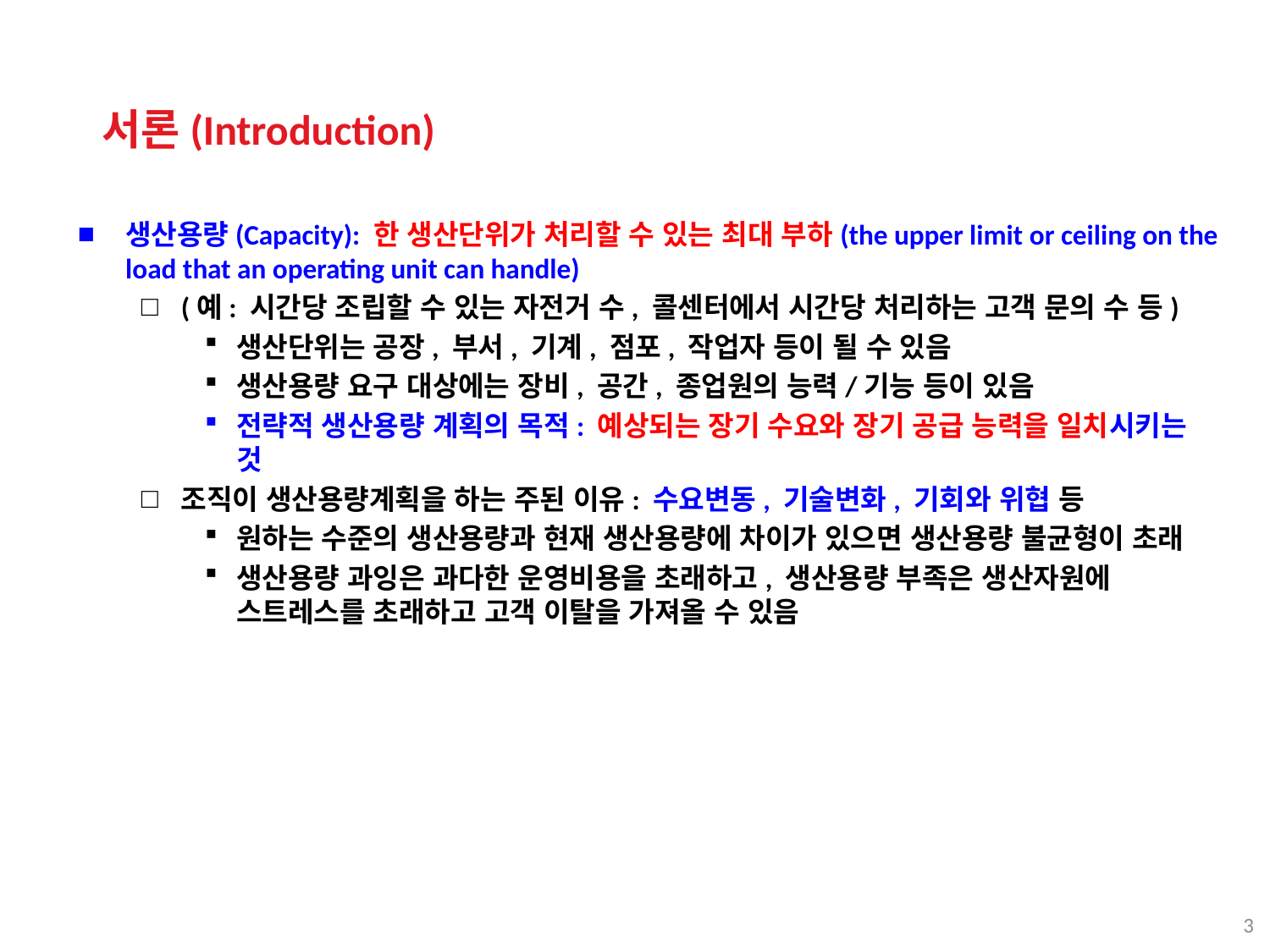

서론(Introduction)
생산용량(Capacity): 한 생산단위가 처리할 수 있는 최대 부하(the upper limit or ceiling on the load that an operating unit can handle)
(예: 시간당 조립할 수 있는 자전거 수, 콜센터에서 시간당 처리하는 고객 문의 수 등)
생산단위는 공장, 부서, 기계, 점포, 작업자 등이 될 수 있음
생산용량 요구 대상에는 장비, 공간, 종업원의 능력/기능 등이 있음
전략적 생산용량 계획의 목적: 예상되는 장기 수요와 장기 공급 능력을 일치시키는 것
조직이 생산용량계획을 하는 주된 이유: 수요변동, 기술변화, 기회와 위협 등
원하는 수준의 생산용량과 현재 생산용량에 차이가 있으면 생산용량 불균형이 초래
생산용량 과잉은 과다한 운영비용을 초래하고, 생산용량 부족은 생산자원에 스트레스를 초래하고 고객 이탈을 가져올 수 있음

3